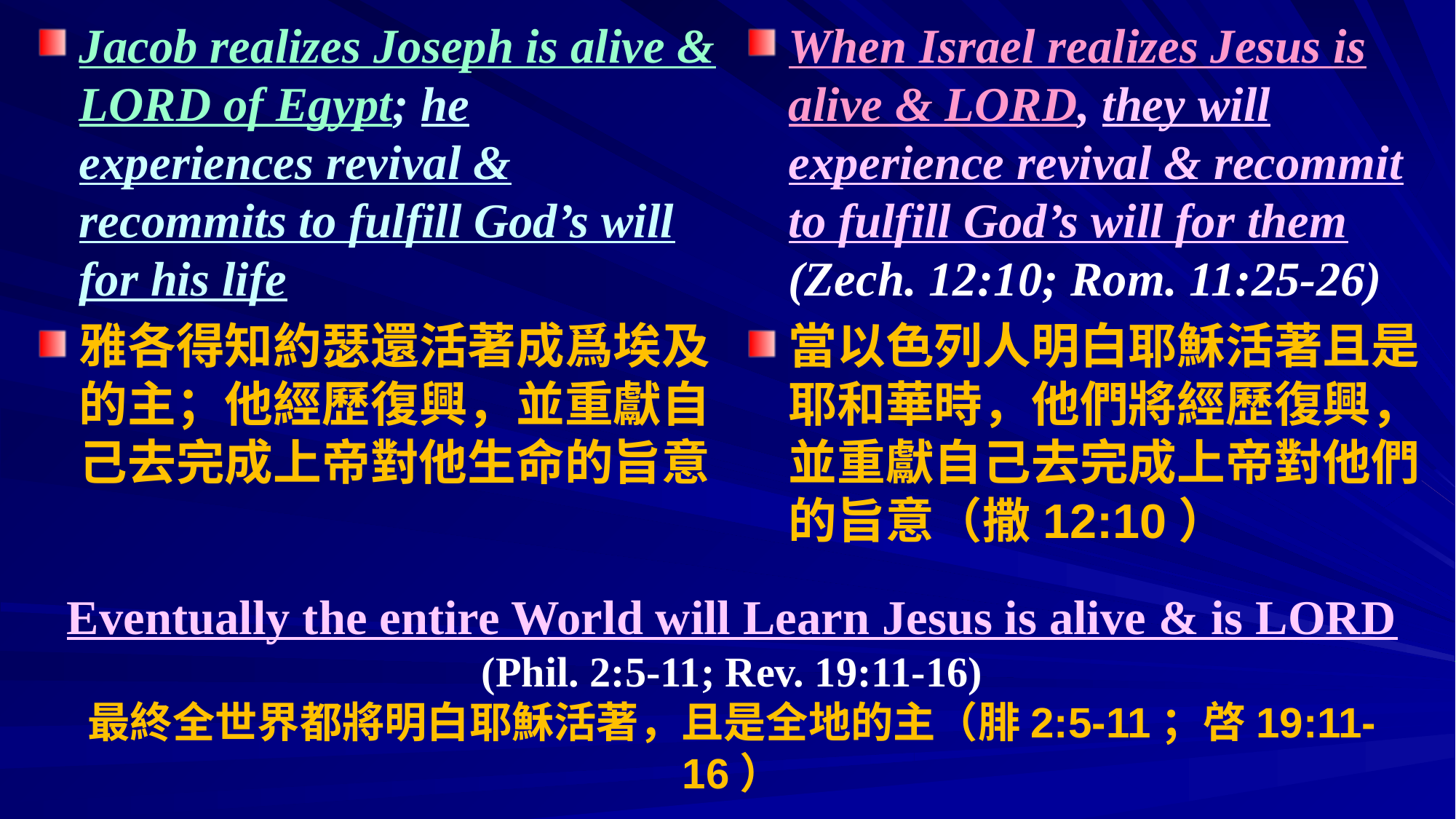

Jacob realizes Joseph is alive & LORD of Egypt; he experiences revival & recommits to fulfill God’s will for his life
雅各得知約瑟還活著成爲埃及的主；他經歷復興，並重獻自己去完成上帝對他生命的旨意
When Israel realizes Jesus is alive & LORD, they will experience revival & recommit to fulfill God’s will for them (Zech. 12:10; Rom. 11:25-26)
當以色列人明白耶穌活著且是耶和華時，他們將經歷復興，並重獻自己去完成上帝對他們的旨意（撒12:10）
# Eventually the entire World will Learn Jesus is alive & is LORD (Phil. 2:5-11; Rev. 19:11-16) 最終全世界都將明白耶穌活著，且是全地的主（腓2:5-11；啓19:11-16）